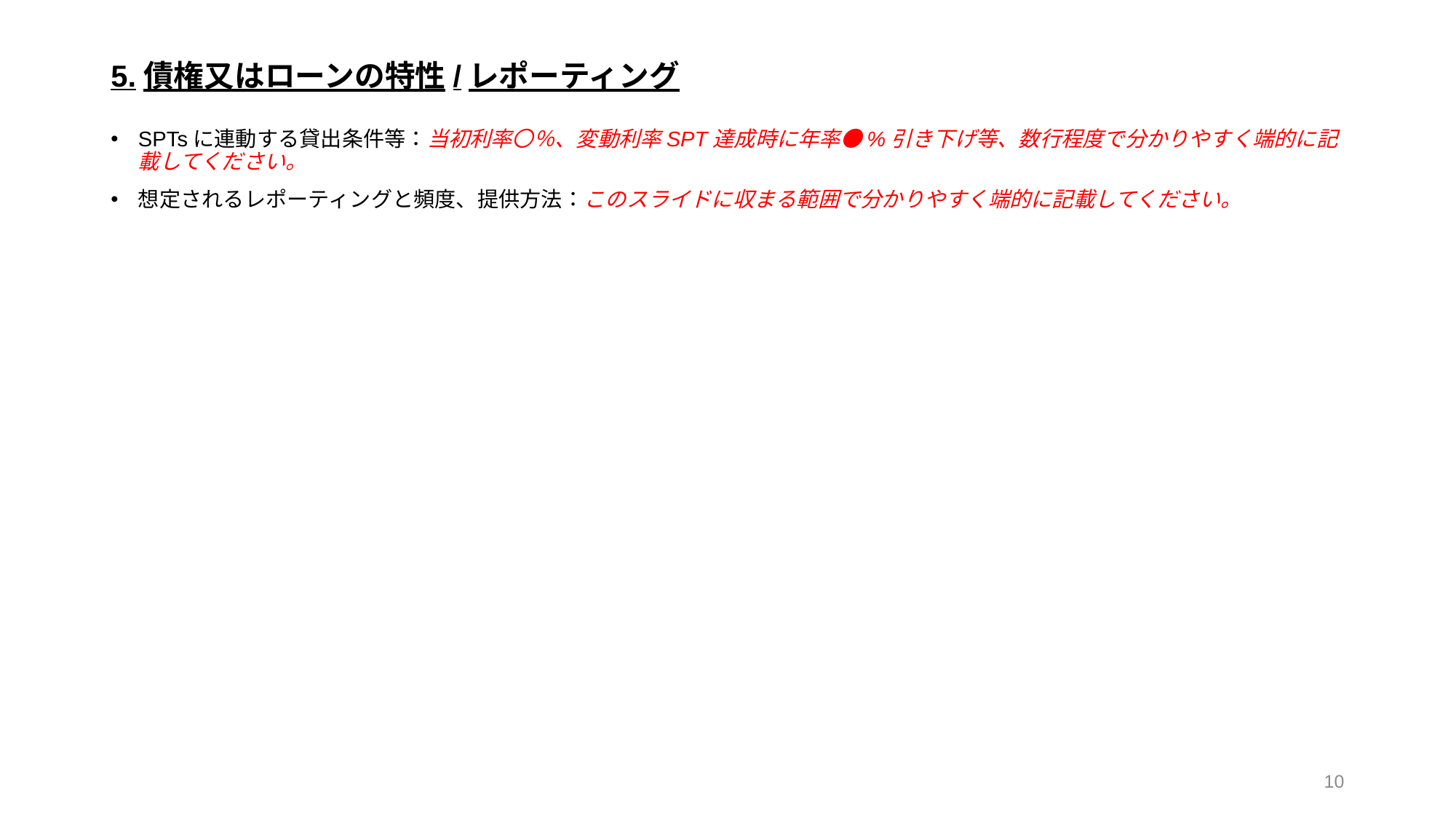

# 5.債権又はローンの特性/レポーティング
SPTsに連動する貸出条件等：当初利率〇％、変動利率SPT達成時に年率●%引き下げ等、数行程度で分かりやすく端的に記載してください。
想定されるレポーティングと頻度、提供方法：このスライドに収まる範囲で分かりやすく端的に記載してください。

10